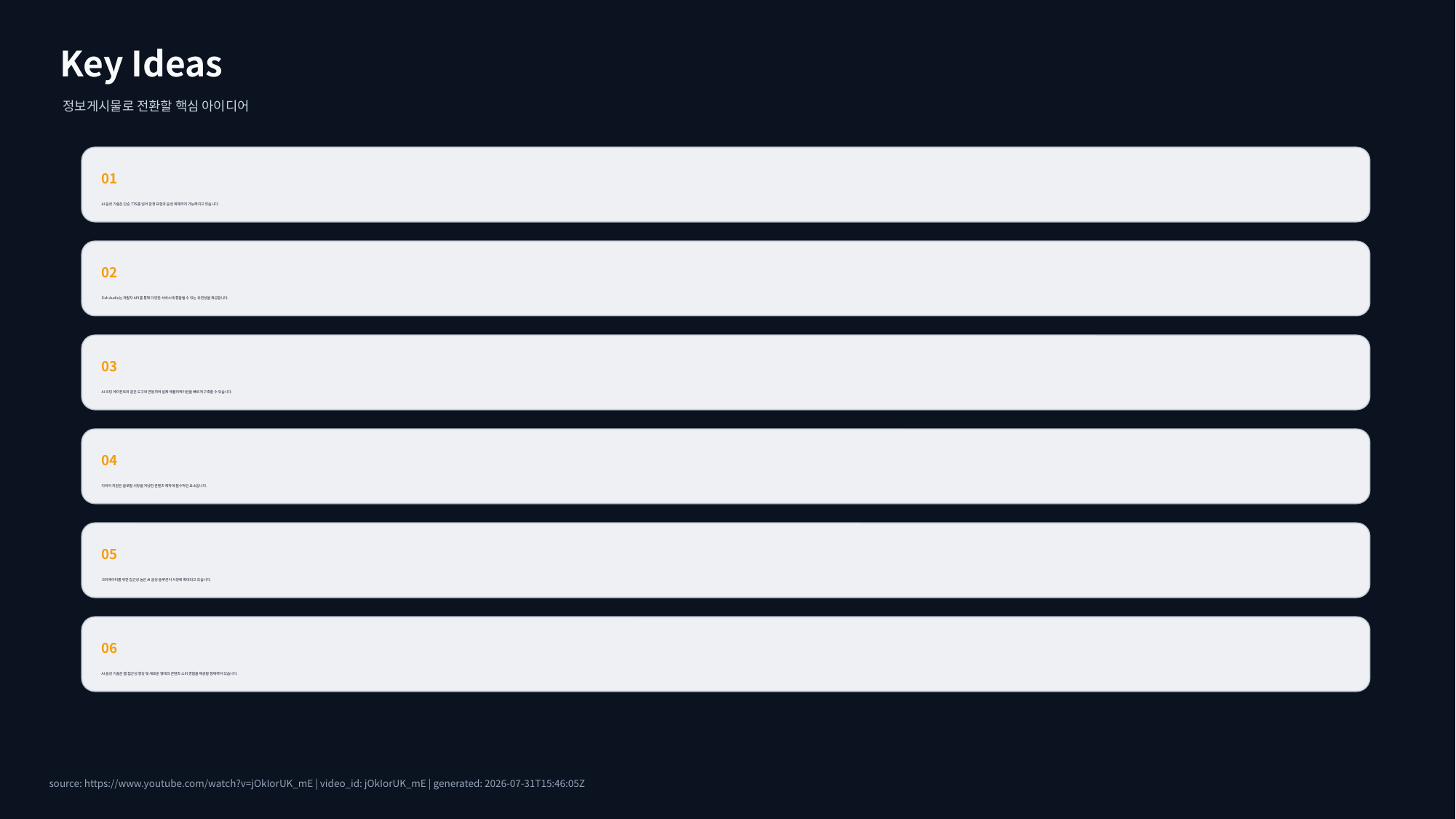

Key Ideas
정보게시물로 전환할 핵심 아이디어

01
AI 음성 기술은 단순 TTS를 넘어 감정 표현과 음성 복제까지 가능해지고 있습니다.

02
Fish Audio는 개발자 API를 통해 다양한 서비스에 통합될 수 있는 유연성을 제공합니다.

03
AI 코딩 에이전트와 같은 도구와 연동하여 실제 애플리케이션을 빠르게 구축할 수 있습니다.

04
다국어 지원은 글로벌 시장을 겨냥한 콘텐츠 제작에 필수적인 요소입니다.

05
크리에이터를 위한 접근성 높은 AI 음성 솔루션이 시장에 확대되고 있습니다.

06
AI 음성 기술은 웹 접근성 향상 및 새로운 형태의 콘텐츠 소비 경험을 제공할 잠재력이 있습니다.
source: https://www.youtube.com/watch?v=jOkIorUK_mE | video_id: jOkIorUK_mE | generated: 2026-07-31T15:46:05Z